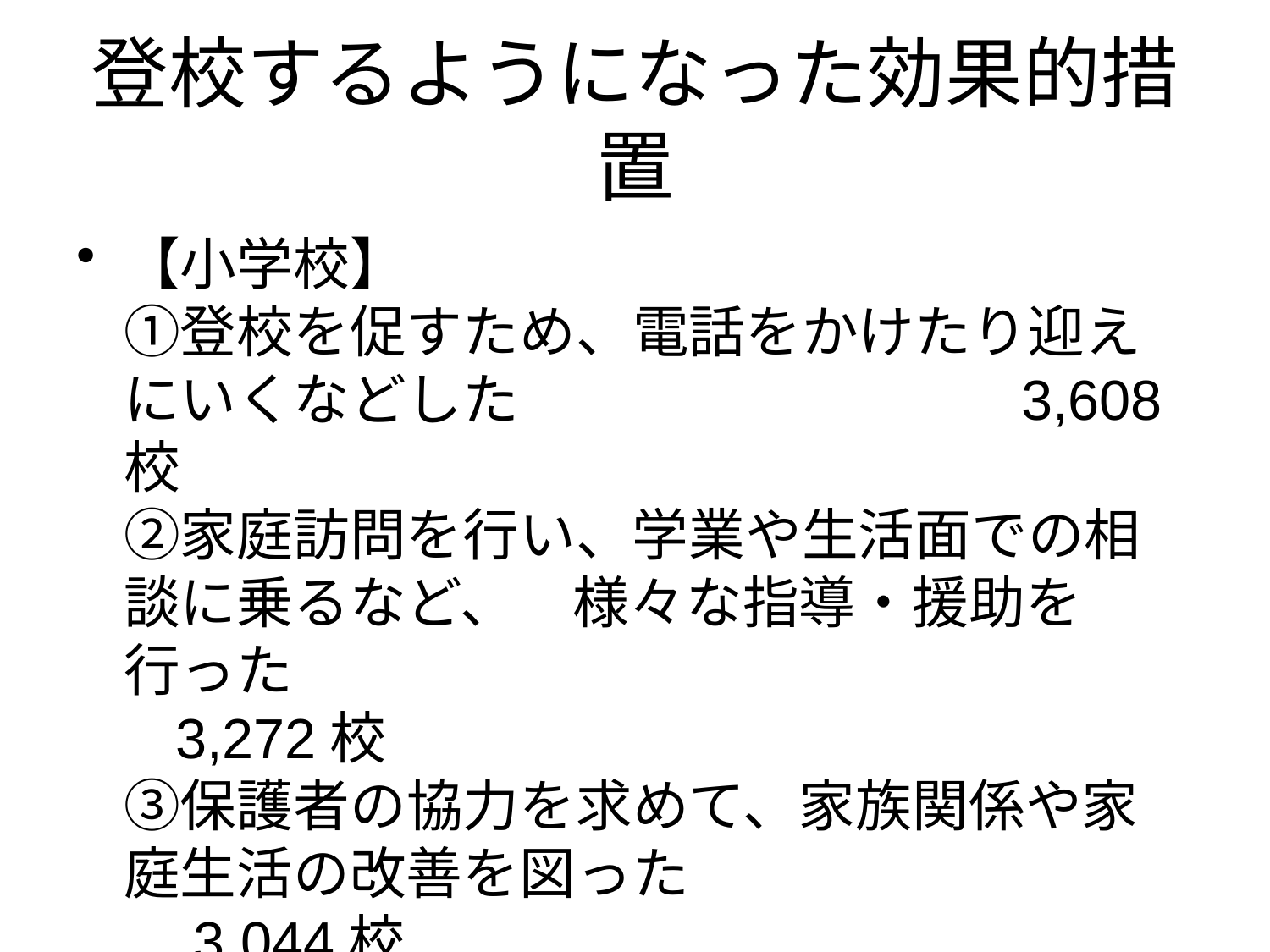

# 登校するようになった効果的措置
【小学校】
①登校を促すため、電話をかけたり迎えにいくなどした　                                  3,608校
②家庭訪問を行い、学業や生活面での相談に乗るなど、　様々な指導・援助を行った　　　　　　　　　　　                         3,272校
③保護者の協力を求めて、家族関係や家庭生活の改善を図った　　　　　　　　　3,044校